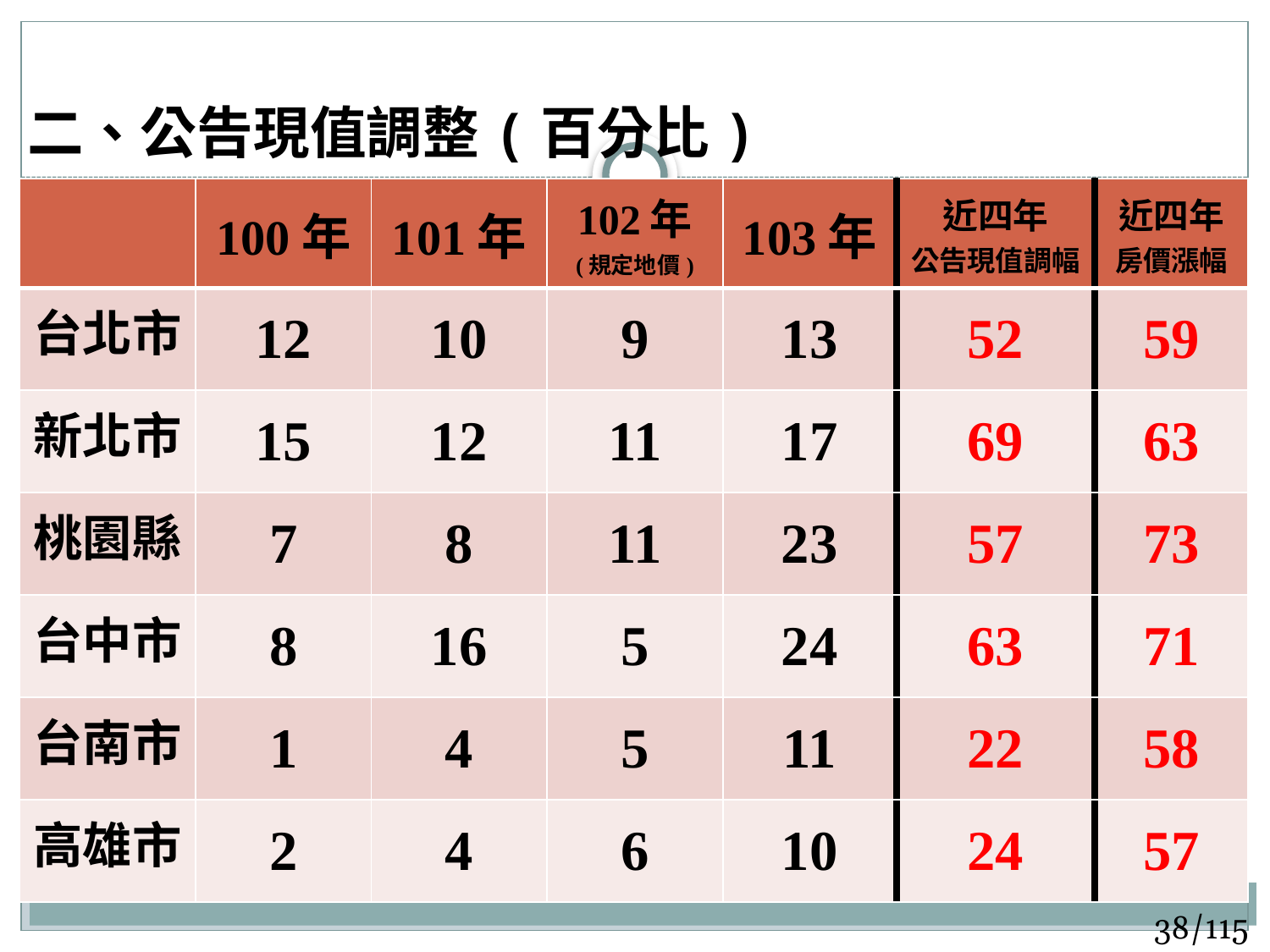

# 二、公告現值調整(百分比)
|  | 100年 | 101年 | 102年 (規定地價) | 103年 | 近四年 公告現值調幅 | 近四年 房價漲幅 |
| --- | --- | --- | --- | --- | --- | --- |
| 台北市 | 12 | 10 | 9 | 13 | 52 | 59 |
| 新北市 | 15 | 12 | 11 | 17 | 69 | 63 |
| 桃園縣 | 7 | 8 | 11 | 23 | 57 | 73 |
| 台中市 | 8 | 16 | 5 | 24 | 63 | 71 |
| 台南市 | 1 | 4 | 5 | 11 | 22 | 58 |
| 高雄市 | 2 | 4 | 6 | 10 | 24 | 57 |